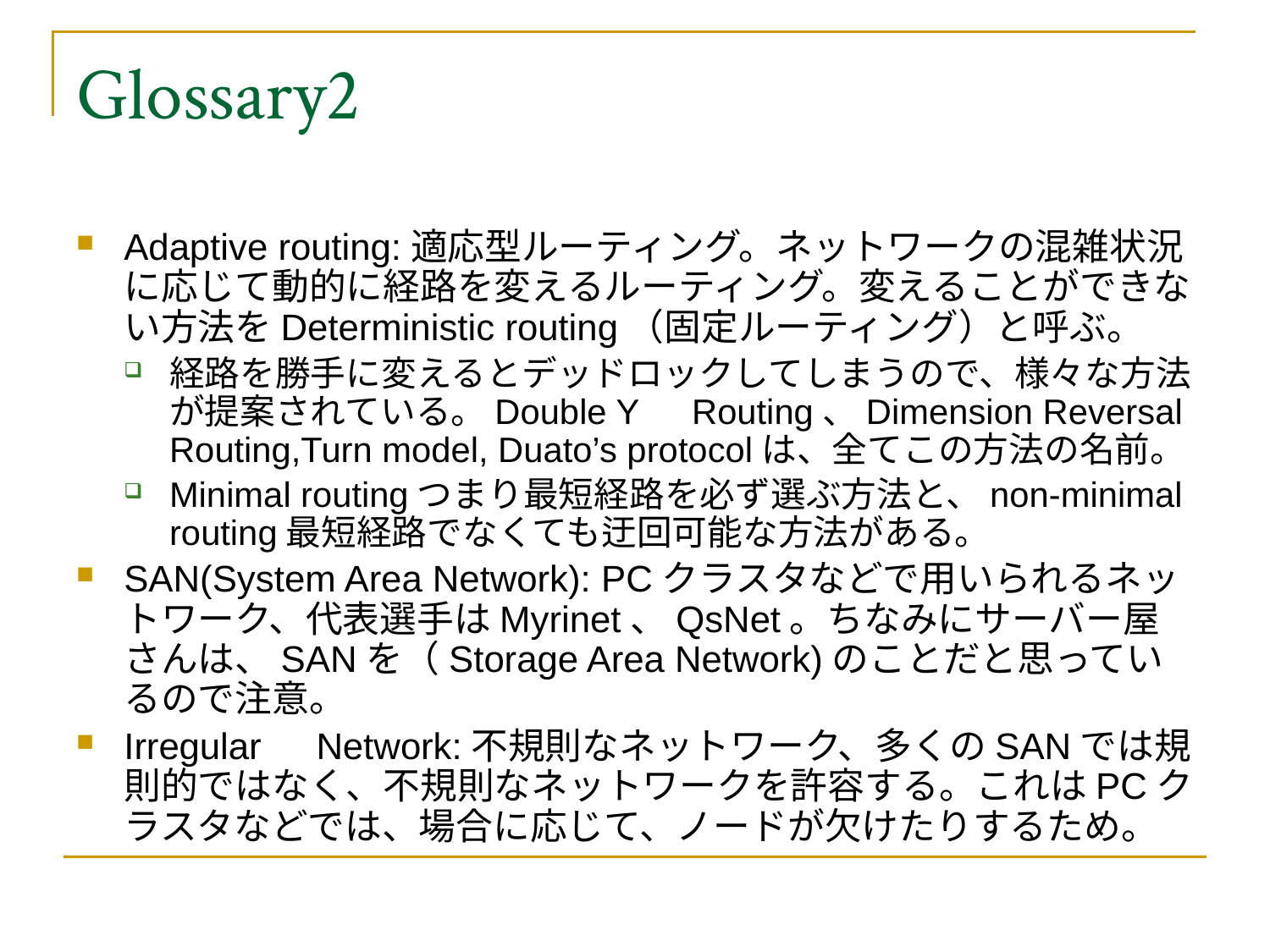

# Glossary2
Adaptive routing:適応型ルーティング。ネットワークの混雑状況に応じて動的に経路を変えるルーティング。変えることができない方法をDeterministic routing（固定ルーティング）と呼ぶ。
経路を勝手に変えるとデッドロックしてしまうので、様々な方法が提案されている。Double Y　Routing、Dimension Reversal Routing,Turn model, Duato’s protocolは、全てこの方法の名前。
Minimal routingつまり最短経路を必ず選ぶ方法と、non-minimal routing最短経路でなくても迂回可能な方法がある。
SAN(System Area Network): PCクラスタなどで用いられるネットワーク、代表選手はMyrinet、QsNet。ちなみにサーバー屋さんは、SANを（Storage Area Network)のことだと思っているので注意。
Irregular　Network:不規則なネットワーク、多くのSANでは規則的ではなく、不規則なネットワークを許容する。これはPCクラスタなどでは、場合に応じて、ノードが欠けたりするため。